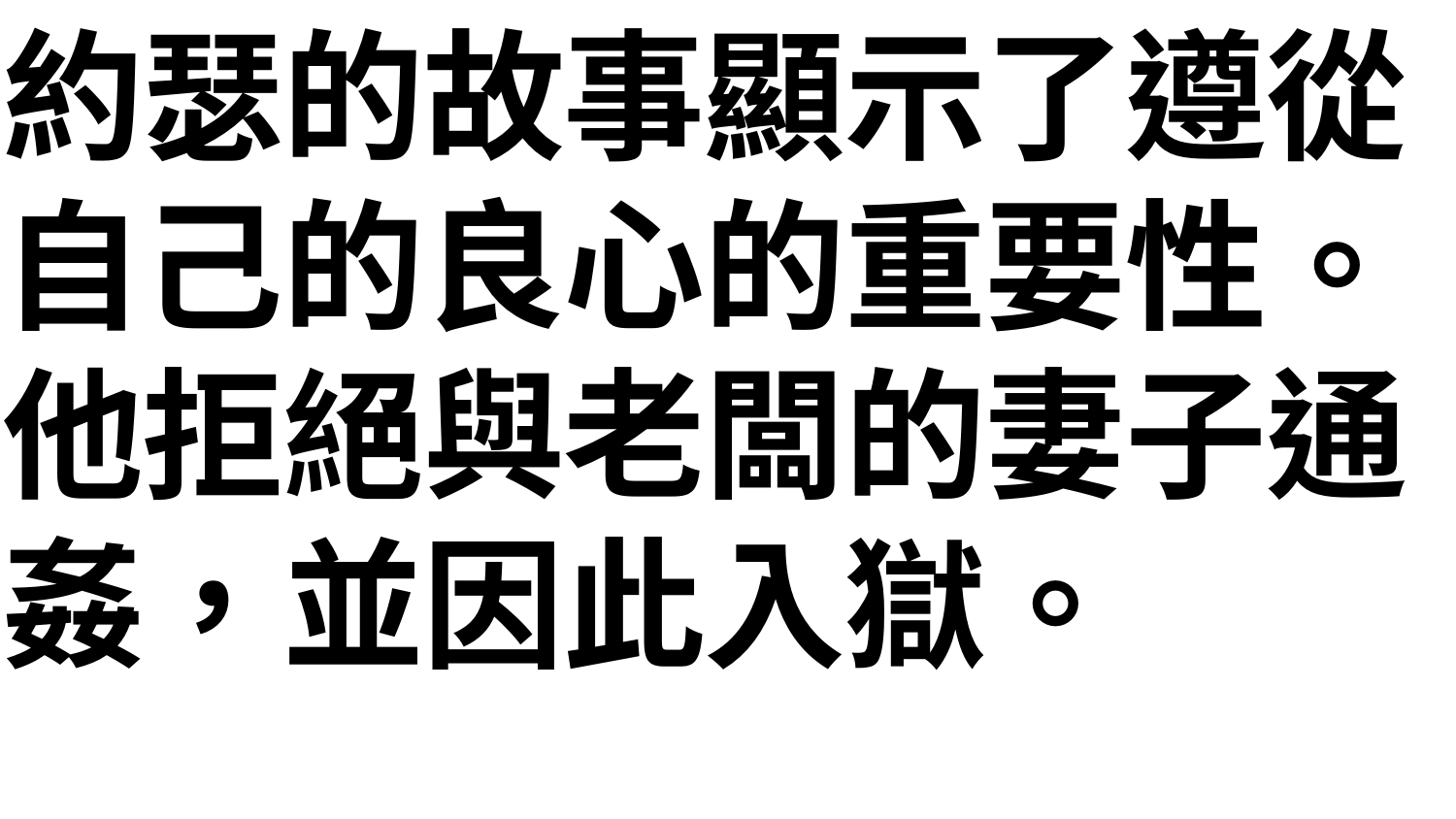

約瑟的故事顯示了遵從自己的良心的重要性。
他拒絕與老闆的妻子通姦，並因此入獄。